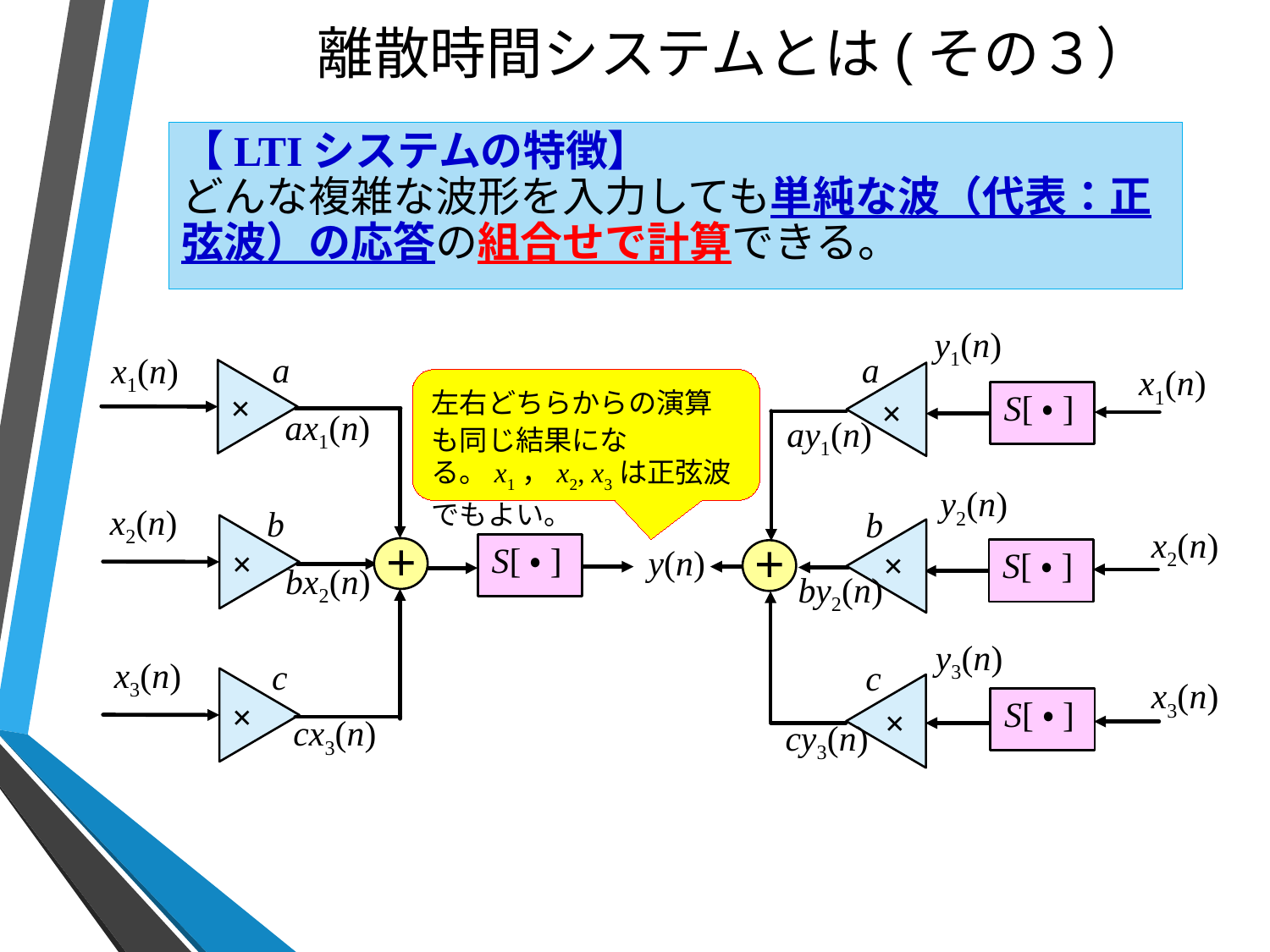

# 離散時間システムとは(その３）
【LTIシステムの特徴】
どんな複雑な波形を入力しても単純な波（代表：正弦波）の応答の組合せで計算できる。
y1(n)
a
a
x1(n)

×

×
x1(n)

S[・]
ax1(n)
ay1(n)
y2(n)
b
b
x2(n)

×

×
x2(n)

S[・]

＋

S[・]
y(n)

＋
bx2(n)
by2(n)
y3(n)
c
c
x3(n)

×

×
x3(n)

S[・]
cx3(n)
cy3(n)
左右どちらからの演算も同じ結果になる。x1，x2, x3は正弦波でもよい。